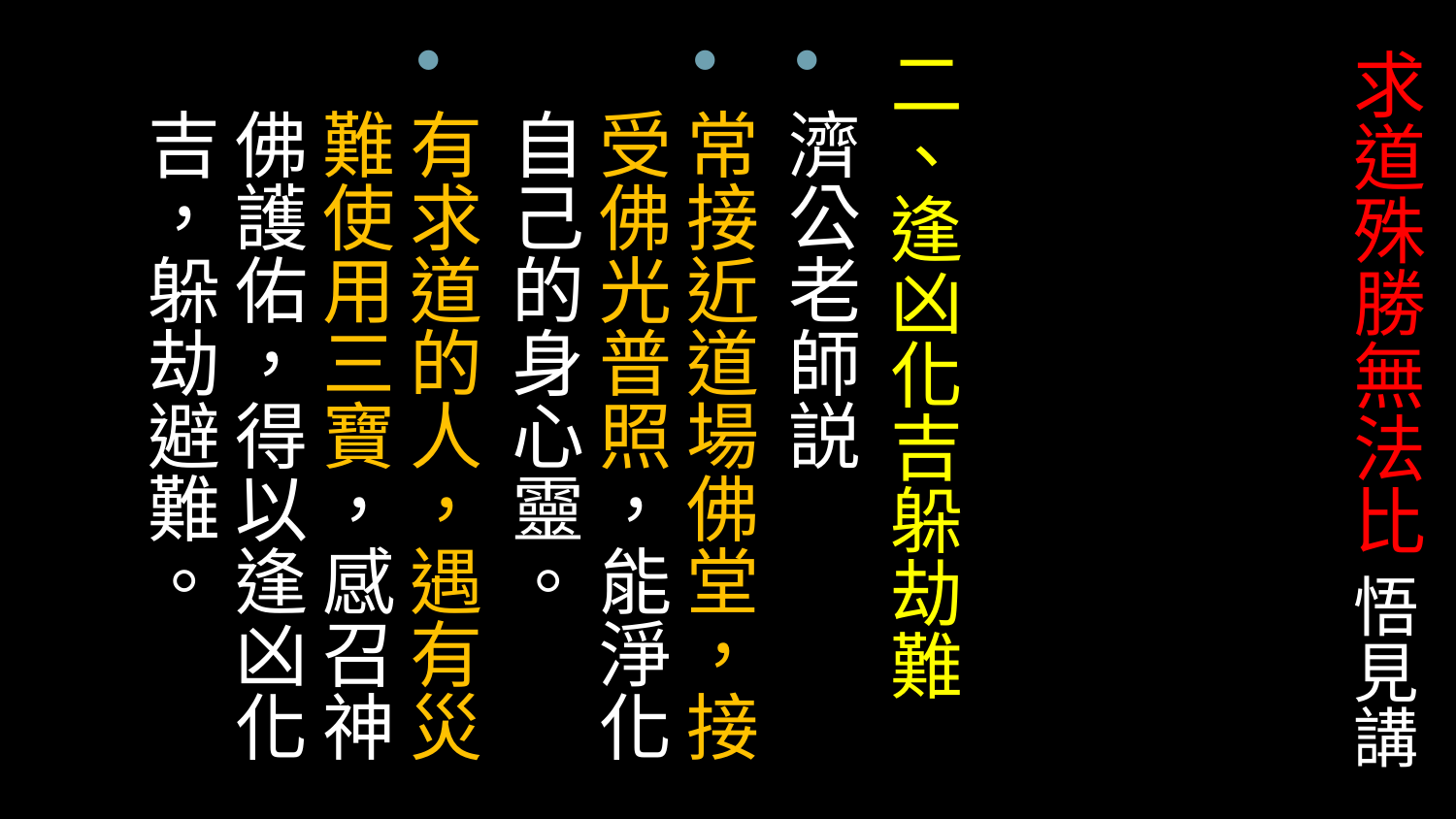

# 求道殊勝無法比 悟見講
二、逢凶化吉躲劫難
濟公老師説
常接近道場佛堂，接受佛光普照，能淨化自己的身心靈。
有求道的人，遇有災難使用三寶，感召神佛護佑，得以逢凶化吉，躲劫避難。